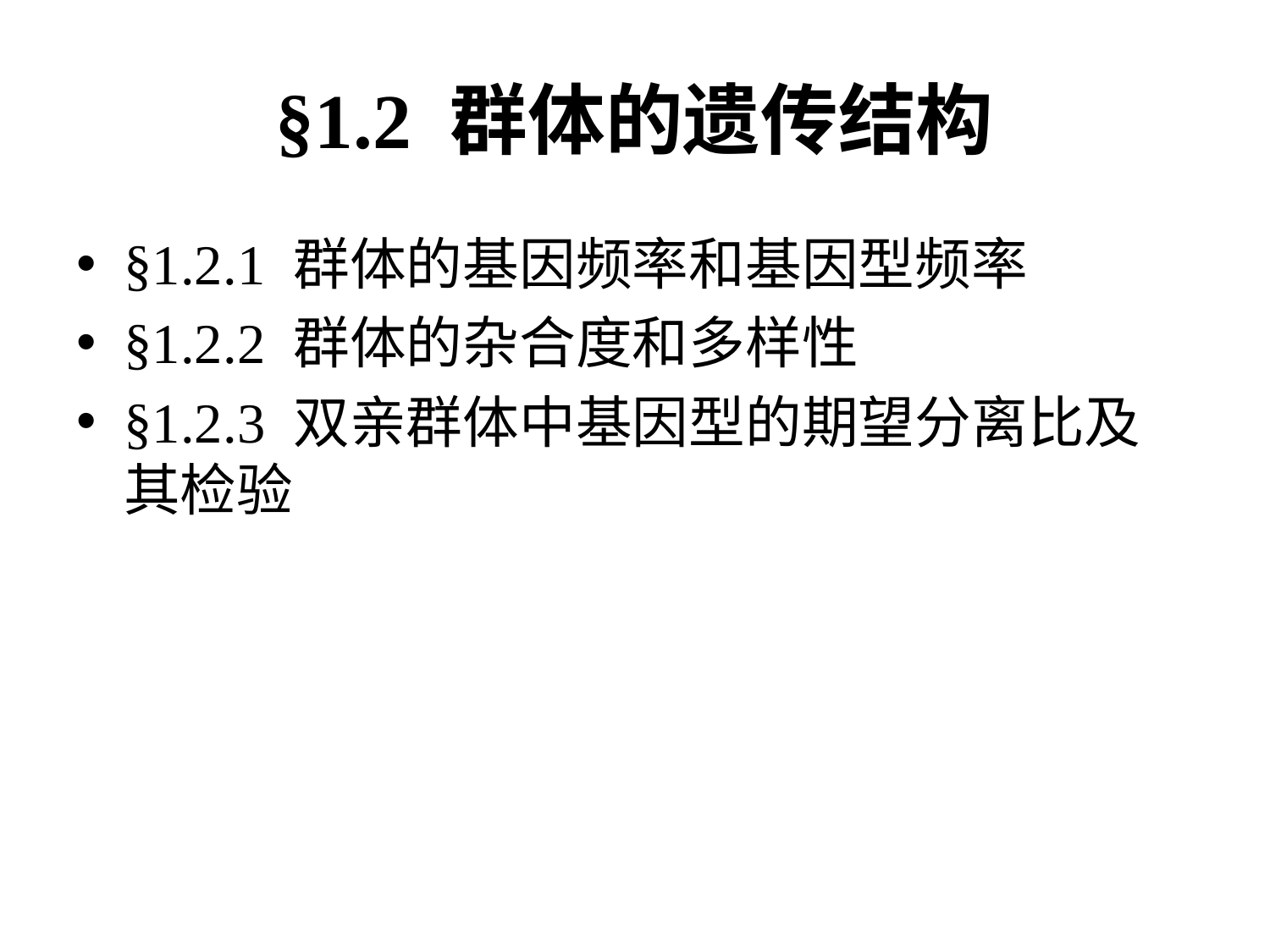

# §1.2 群体的遗传结构
§1.2.1 群体的基因频率和基因型频率
§1.2.2 群体的杂合度和多样性
§1.2.3 双亲群体中基因型的期望分离比及其检验